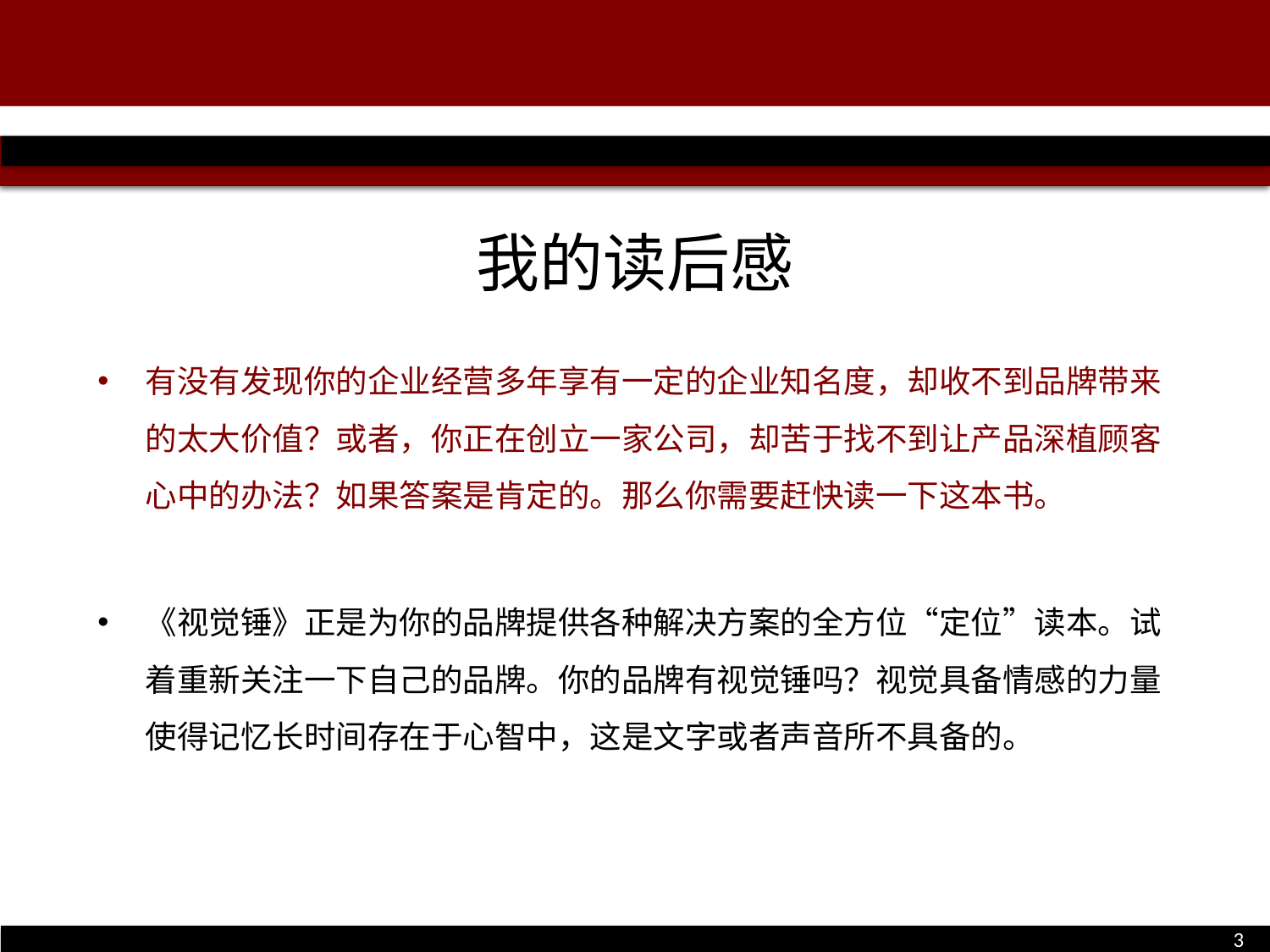

# 我的读后感
有没有发现你的企业经营多年享有一定的企业知名度，却收不到品牌带来的太大价值？或者，你正在创立一家公司，却苦于找不到让产品深植顾客心中的办法？如果答案是肯定的。那么你需要赶快读一下这本书。

《视觉锤》正是为你的品牌提供各种解决方案的全方位“定位”读本。试着重新关注一下自己的品牌。你的品牌有视觉锤吗？视觉具备情感的力量使得记忆长时间存在于心智中，这是文字或者声音所不具备的。